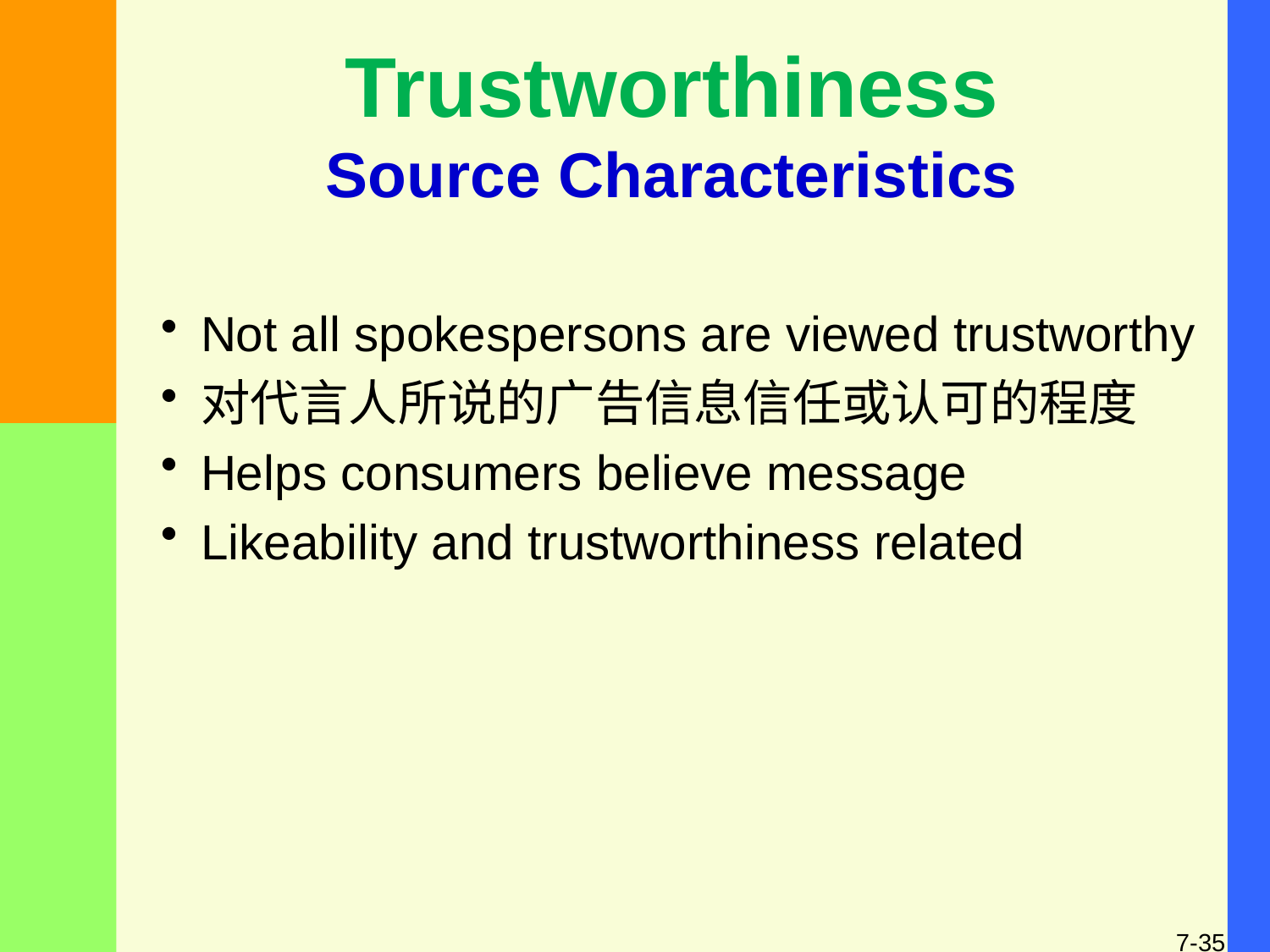

# Trustworthiness Source Characteristics

Not all spokespersons are viewed trustworthy
对代言人所说的广告信息信任或认可的程度
Helps consumers believe message
Likeability and trustworthiness related

7-35